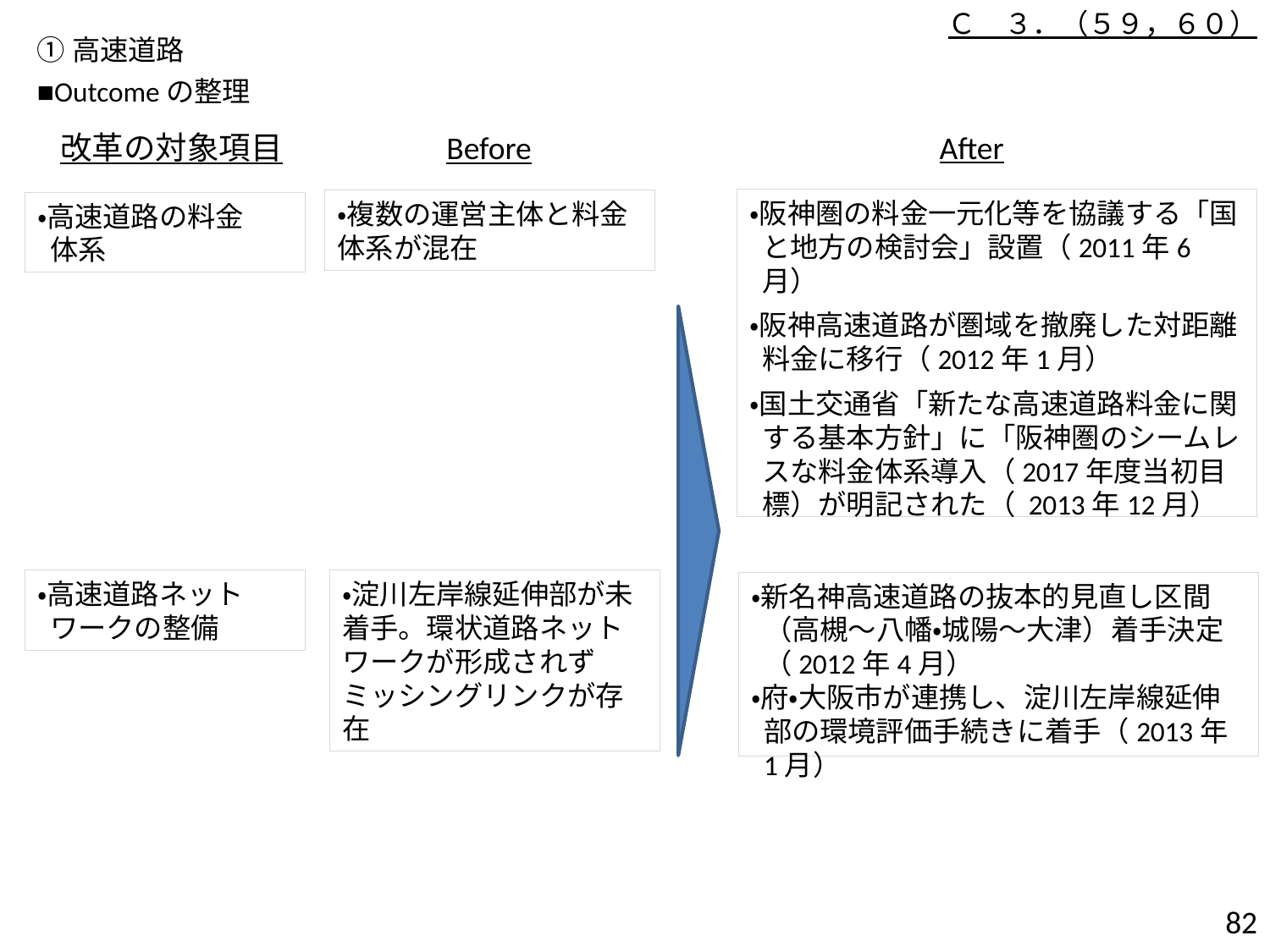

Ｃ　３．（５９，６０）
①高速道路
■Outcomeの整理
改革の対象項目
After
Before
・阪神圏の料金一元化等を協議する「国と地方の検討会」設置（2011年6月）
・阪神高速道路が圏域を撤廃した対距離料金に移行（2012年1月）
・国土交通省「新たな高速道路料金に関する基本方針」に「阪神圏のシームレスな料金体系導入（2017年度当初目標）が明記された（ 2013年12月）
・複数の運営主体と料金体系が混在
・高速道路の料金
体系

・高速道路ネットワークの整備
・淀川左岸線延伸部が未着手。環状道路ネットワークが形成されずミッシングリンクが存在
・新名神高速道路の抜本的見直し区間（高槻～八幡・城陽～大津）着手決定（2012年4月）
・府・大阪市が連携し、淀川左岸線延伸部の環境評価手続きに着手（2013年1月）
82